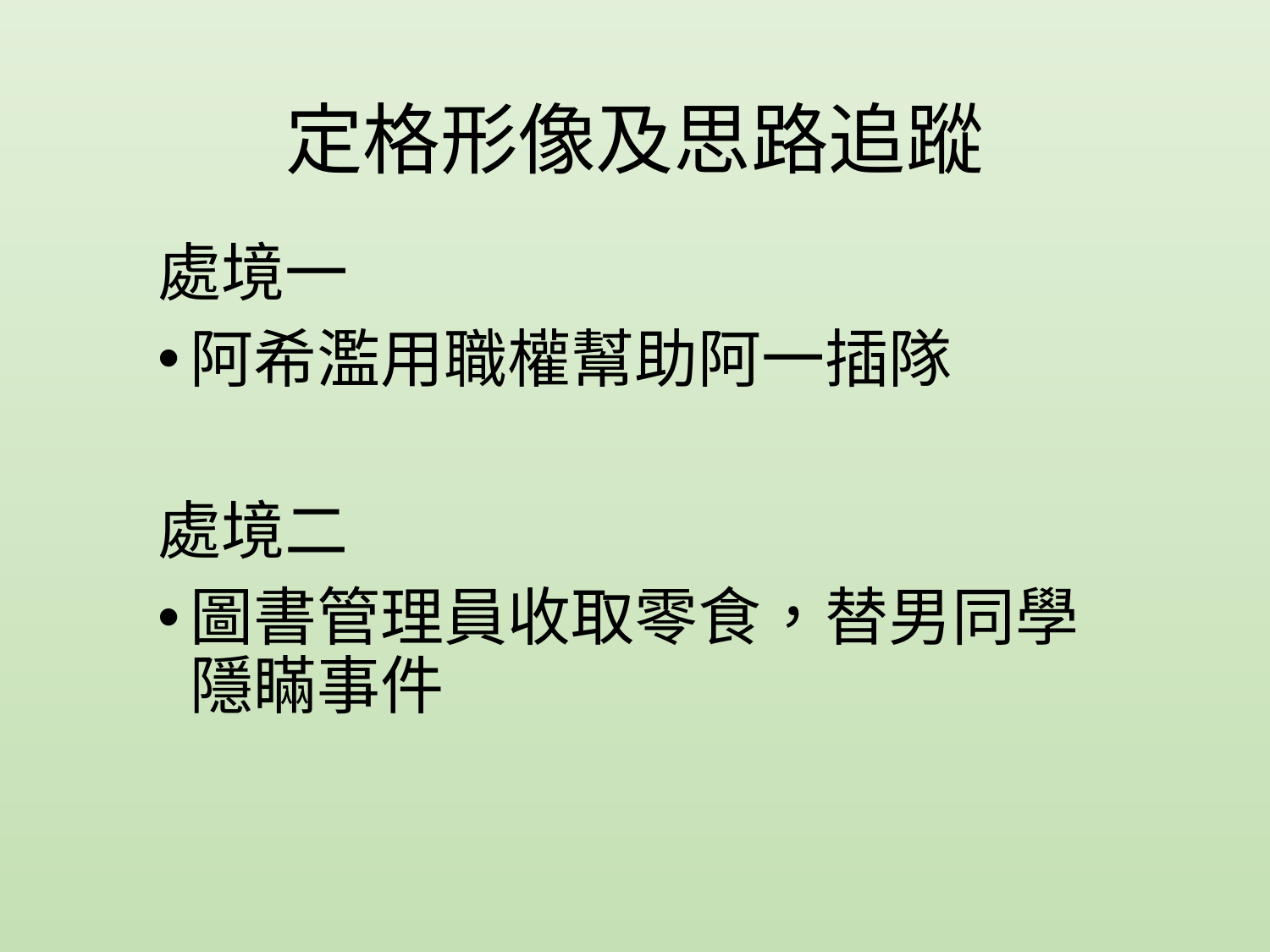

# 定格形像及思路追蹤
處境一
阿希濫用職權幫助阿一插隊

處境二
圖書管理員收取零食，替男同學隱瞞事件